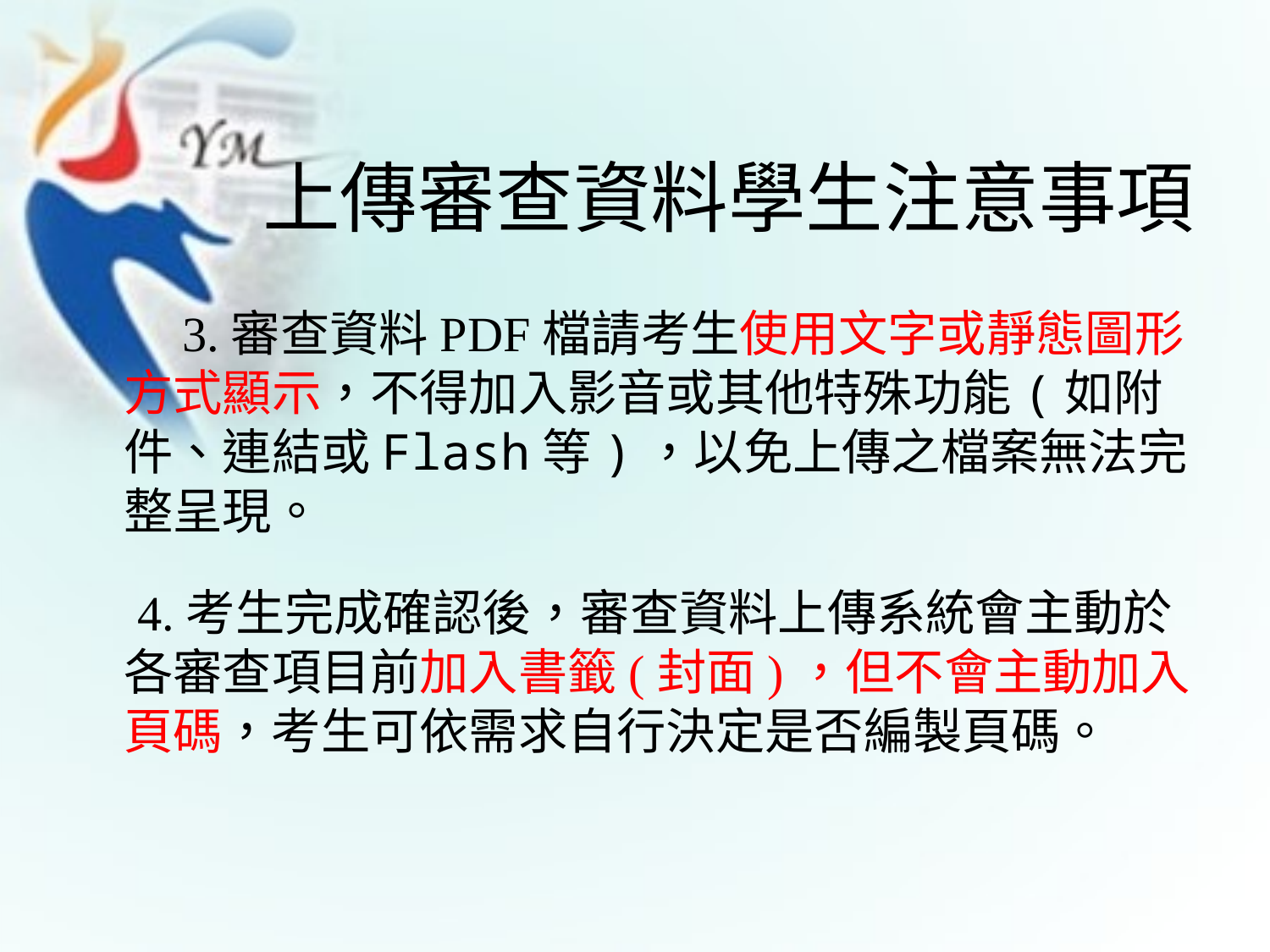

# 上傳審查資料學生注意事項
   　3.審查資料PDF檔請考生使用文字或靜態圖形方式顯示，不得加入影音或其他特殊功能(如附件、連結或Flash等)，以免上傳之檔案無法完整呈現。
　4.考生完成確認後，審查資料上傳系統會主動於各審查項目前加入書籤(封面)，但不會主動加入頁碼，考生可依需求自行決定是否編製頁碼。